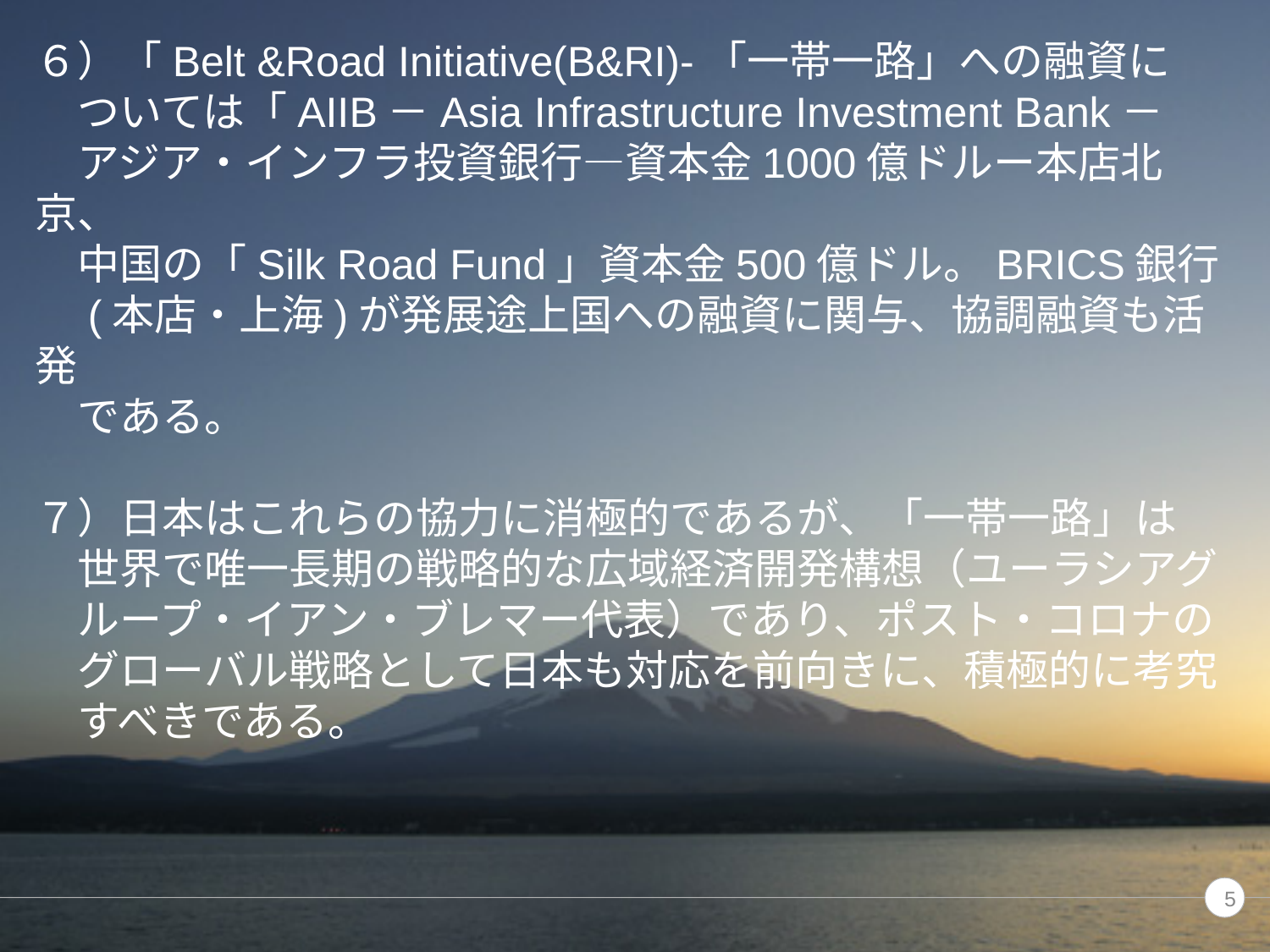

６）「Belt &Road Initiative(B&RI)-「一帯一路」への融資に
　ついては「AIIB－Asia Infrastructure Investment Bank－
　アジア・インフラ投資銀行―資本金1000億ドルー本店北京、
　中国の「Silk Road Fund」資本金500億ドル。BRICS銀行
　(本店・上海)が発展途上国への融資に関与、協調融資も活発
　である。

７）日本はこれらの協力に消極的であるが、「一帯一路」は
　世界で唯一長期の戦略的な広域経済開発構想（ユーラシアグ
　ループ・イアン・ブレマー代表）であり、ポスト・コロナの
　グローバル戦略として日本も対応を前向きに、積極的に考究
　すべきである。

5